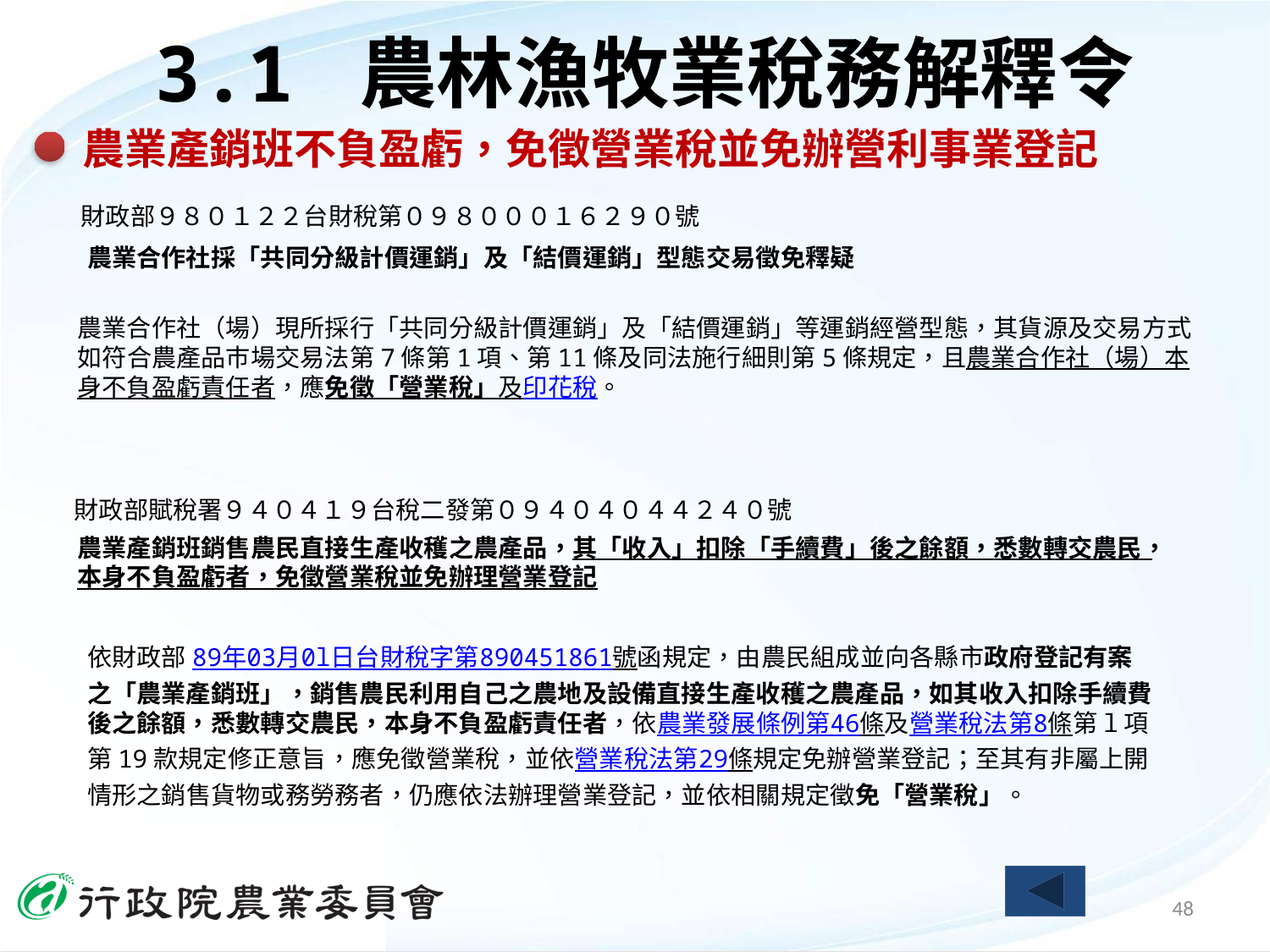

3.1 農林漁牧業稅務解釋令
農業產銷班不負盈虧，免徵營業稅並免辦營利事業登記

財政部９８０１２２台財稅第０９８０００１６２９０號
農業合作社採「共同分級計價運銷」及「結價運銷」型態交易徵免釋疑
農業合作社（場）現所採行「共同分級計價運銷」及「結價運銷」等運銷經營型態，其貨源及交易方式如符合農產品巿場交易法第7條第1項、第11條及同法施行細則第5條規定，且農業合作社（場）本身不負盈虧責任者，應免徵「營業稅」及印花稅。
財政部賦稅署９４０４１９台稅二發第０９４０４０４４２４０號
農業產銷班銷售農民直接生產收穫之農產品，其「收入」扣除「手續費」後之餘額，悉數轉交農民，本身不負盈虧者，免徵營業稅並免辦理營業登記
依財政部89年03月0l日台財稅字第890451861號函規定，由農民組成並向各縣市政府登記有案之「農業產銷班」，銷售農民利用自己之農地及設備直接生產收穫之農產品，如其收入扣除手續費後之餘額，悉數轉交農民，本身不負盈虧責任者，依農業發展條例第46條及營業稅法第8條第l項第19款規定修正意旨，應免徵營業稅，並依營業稅法第29條規定免辦營業登記；至其有非屬上開情形之銷售貨物或務勞務者，仍應依法辦理營業登記，並依相關規定徵免「營業稅」。

48